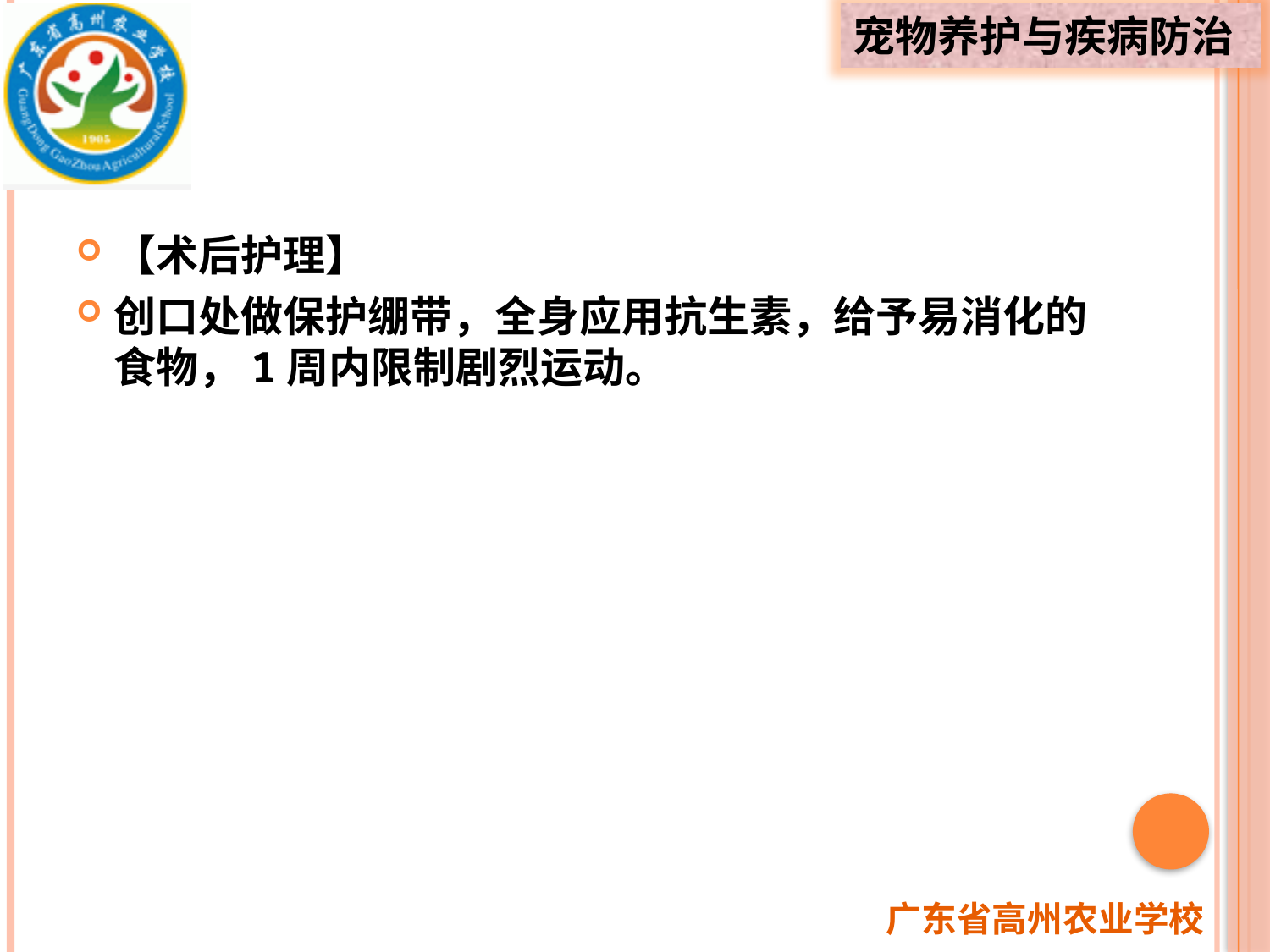

【术后护理】
创口处做保护绷带，全身应用抗生素，给予易消化的食物，1周内限制剧烈运动。